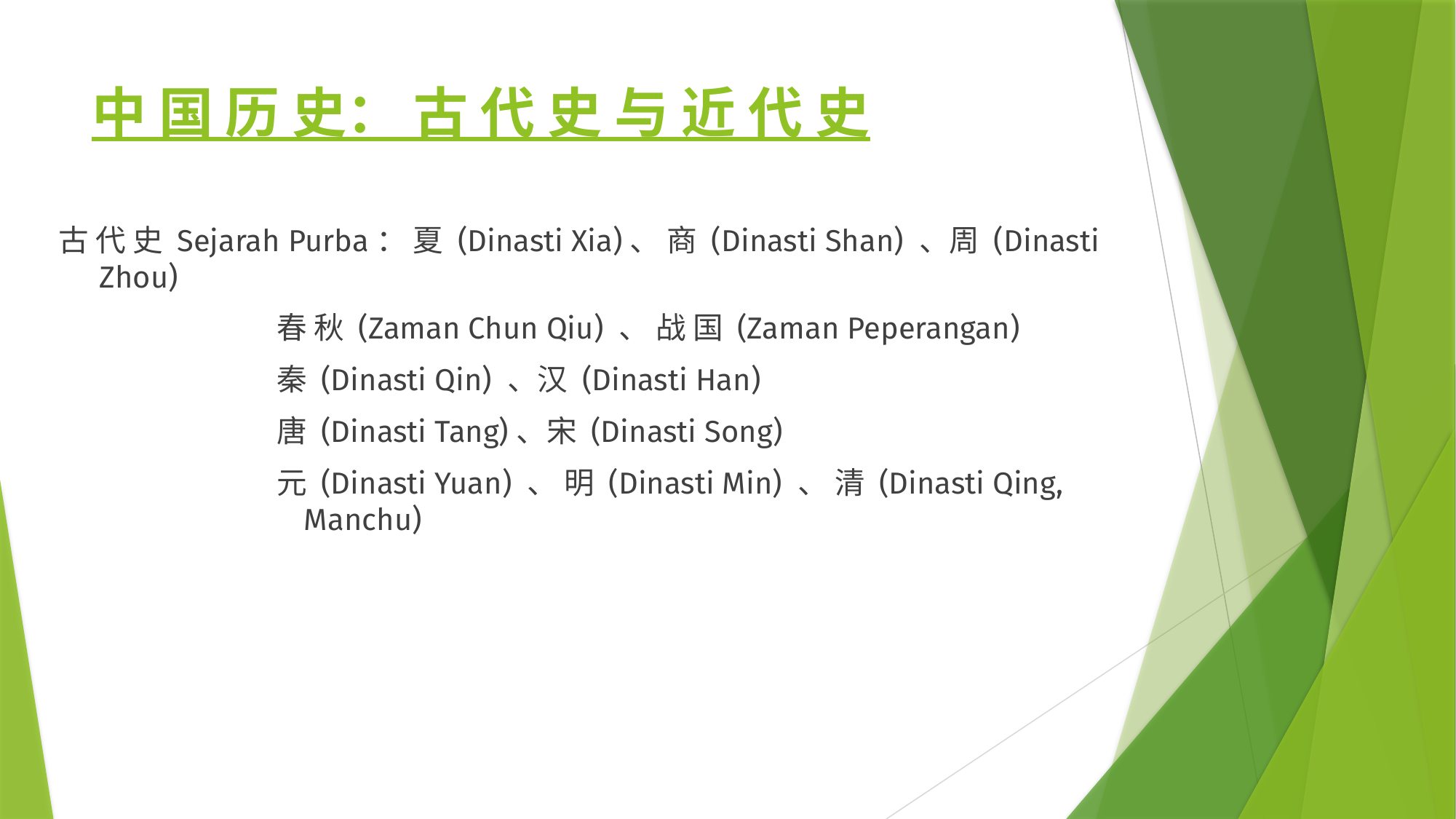

# 中 国 历 史： 古 代 史 与 近 代 史
古 代 史 Sejarah Purba： 夏 (Dinasti Xia)、 商 (Dinasti Shan) 、周 (Dinasti Zhou)
春 秋 (Zaman Chun Qiu) 、 战 国 (Zaman Peperangan)
秦 (Dinasti Qin) 、汉 (Dinasti Han)
唐 (Dinasti Tang)、宋 (Dinasti Song)
元 (Dinasti Yuan) 、 明 (Dinasti Min) 、 清 (Dinasti Qing, Manchu)